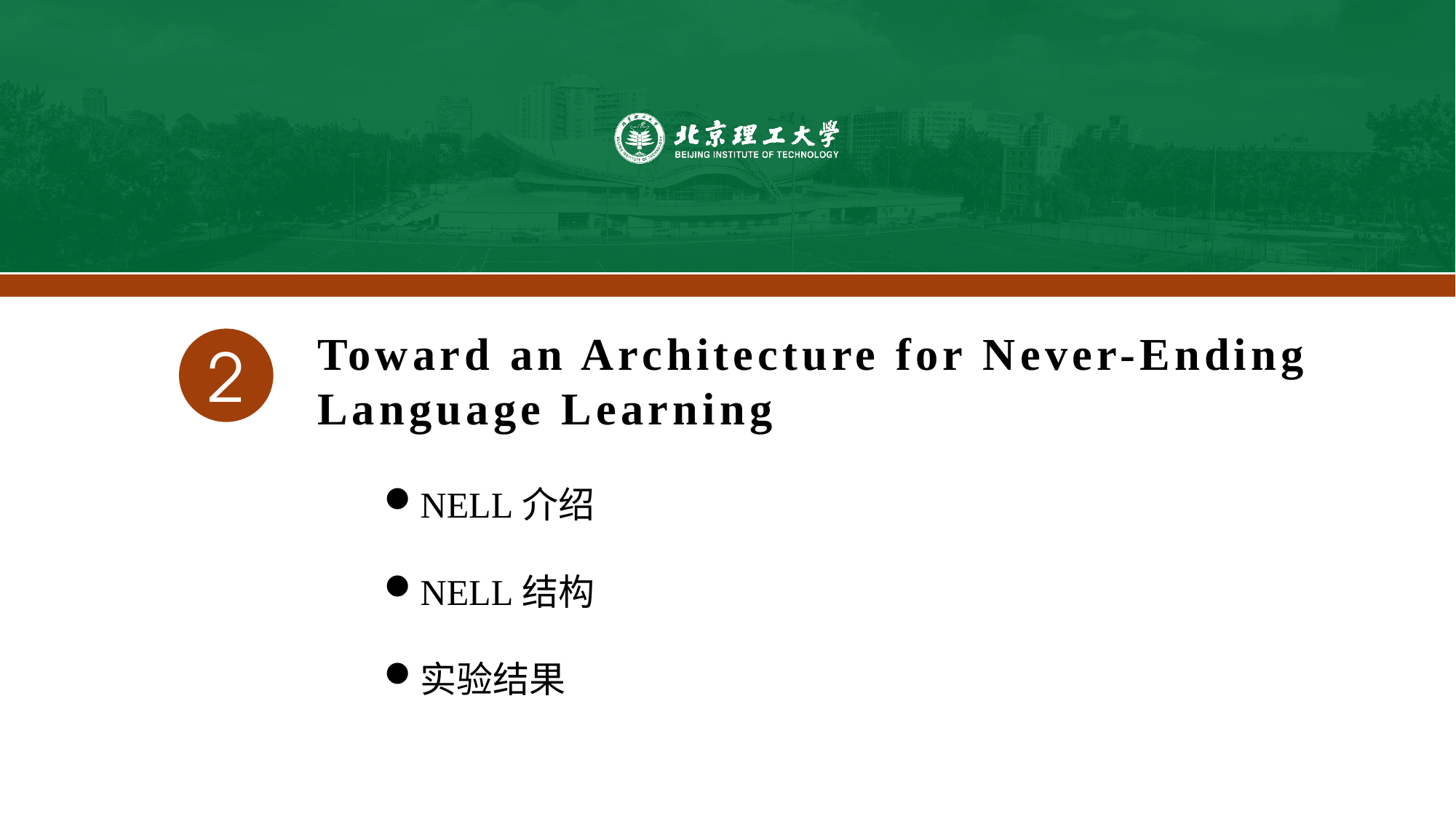

Toward an Architecture for Never-Ending Language Learning
2
NELL介绍

NELL结构

实验结果